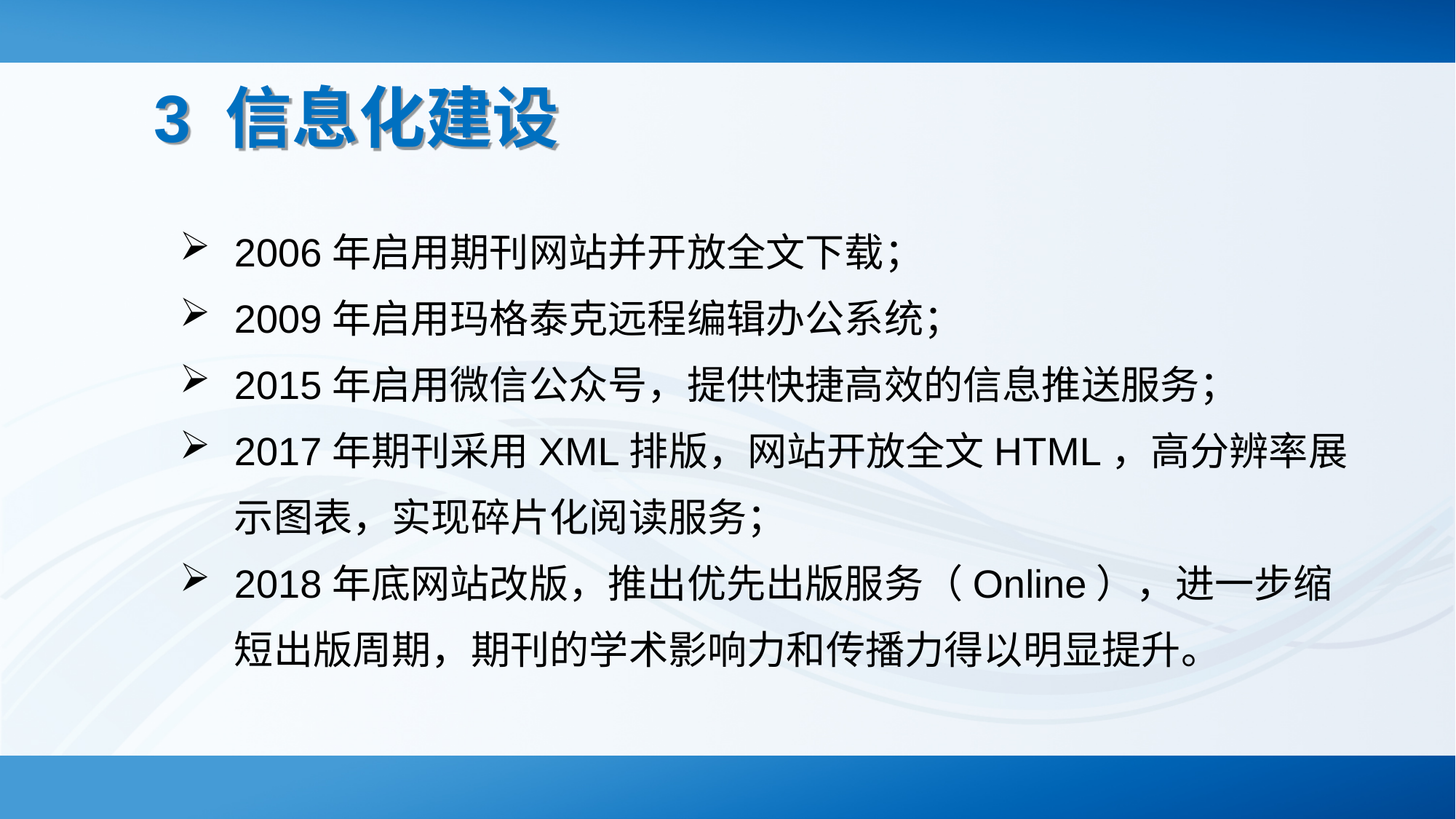

3 信息化建设
2006年启用期刊网站并开放全文下载；
2009年启用玛格泰克远程编辑办公系统；
2015年启用微信公众号，提供快捷高效的信息推送服务；
2017年期刊采用XML排版，网站开放全文HTML，高分辨率展示图表，实现碎片化阅读服务；
2018年底网站改版，推出优先出版服务（Online），进一步缩短出版周期，期刊的学术影响力和传播力得以明显提升。